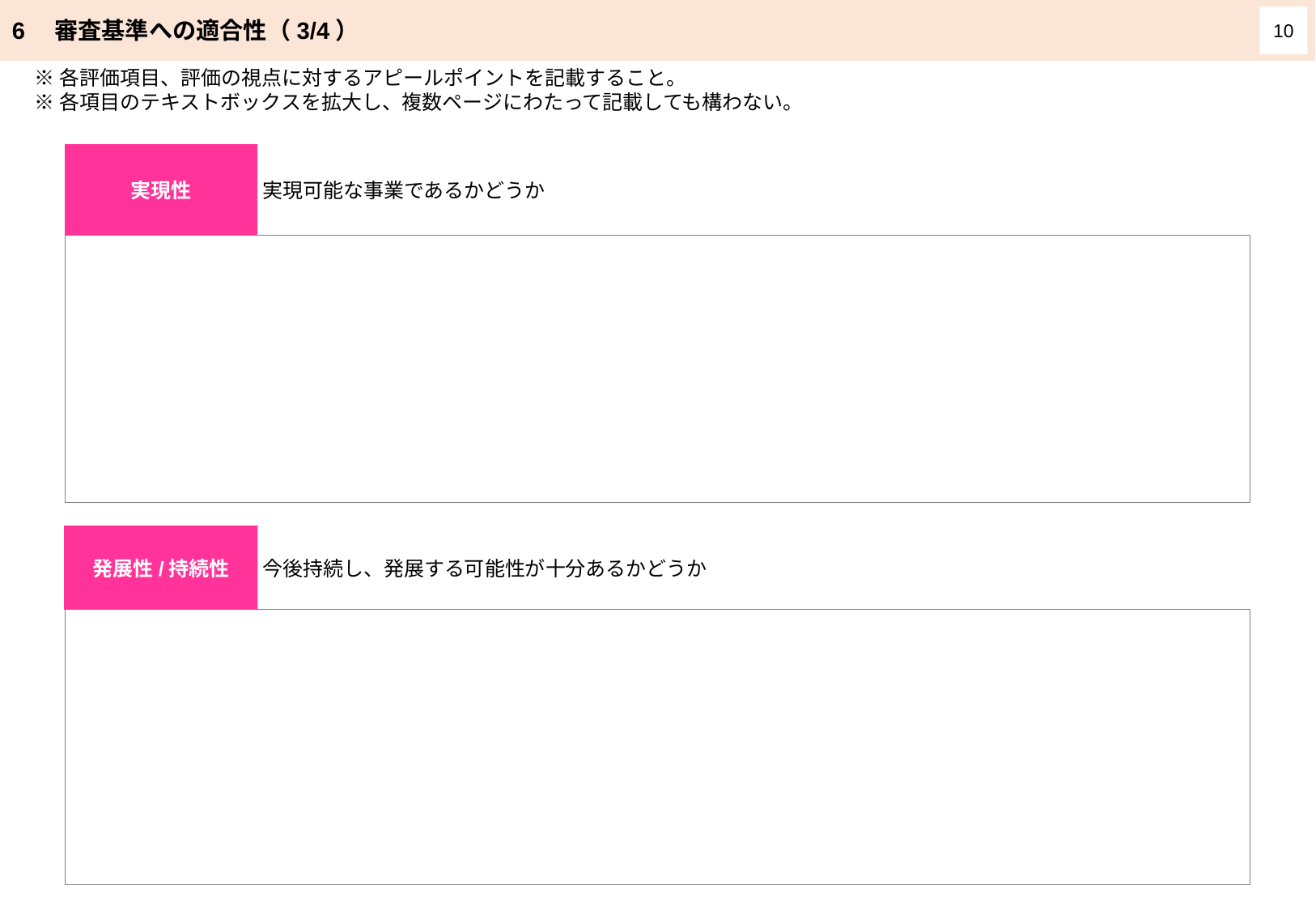

6　審査基準への適合性（3/4）
10
※各評価項目、評価の視点に対するアピールポイントを記載すること。
※各項目のテキストボックスを拡大し、複数ページにわたって記載しても構わない。
実現性
実現可能な事業であるかどうか
|  |
| --- |
発展性/持続性
今後持続し、発展する可能性が十分あるかどうか
|  |
| --- |